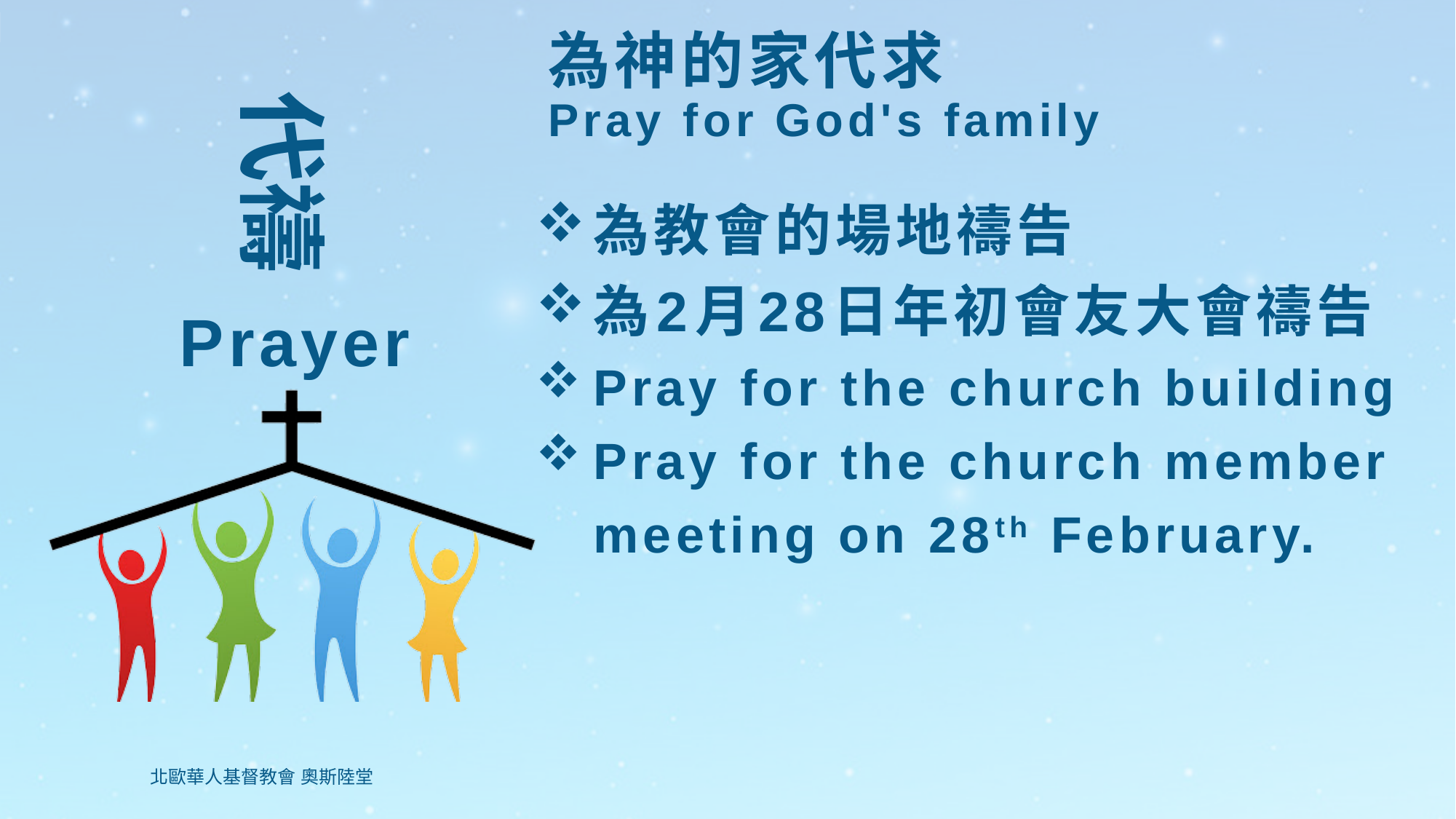

# 為神的家代求 Pray for God's family
為教會的場地禱告
為2月28日年初會友大會禱告
Pray for the church building
Pray for the church member meeting on 28th February.

Prayer
北歐華人基督教會 奧斯陸堂